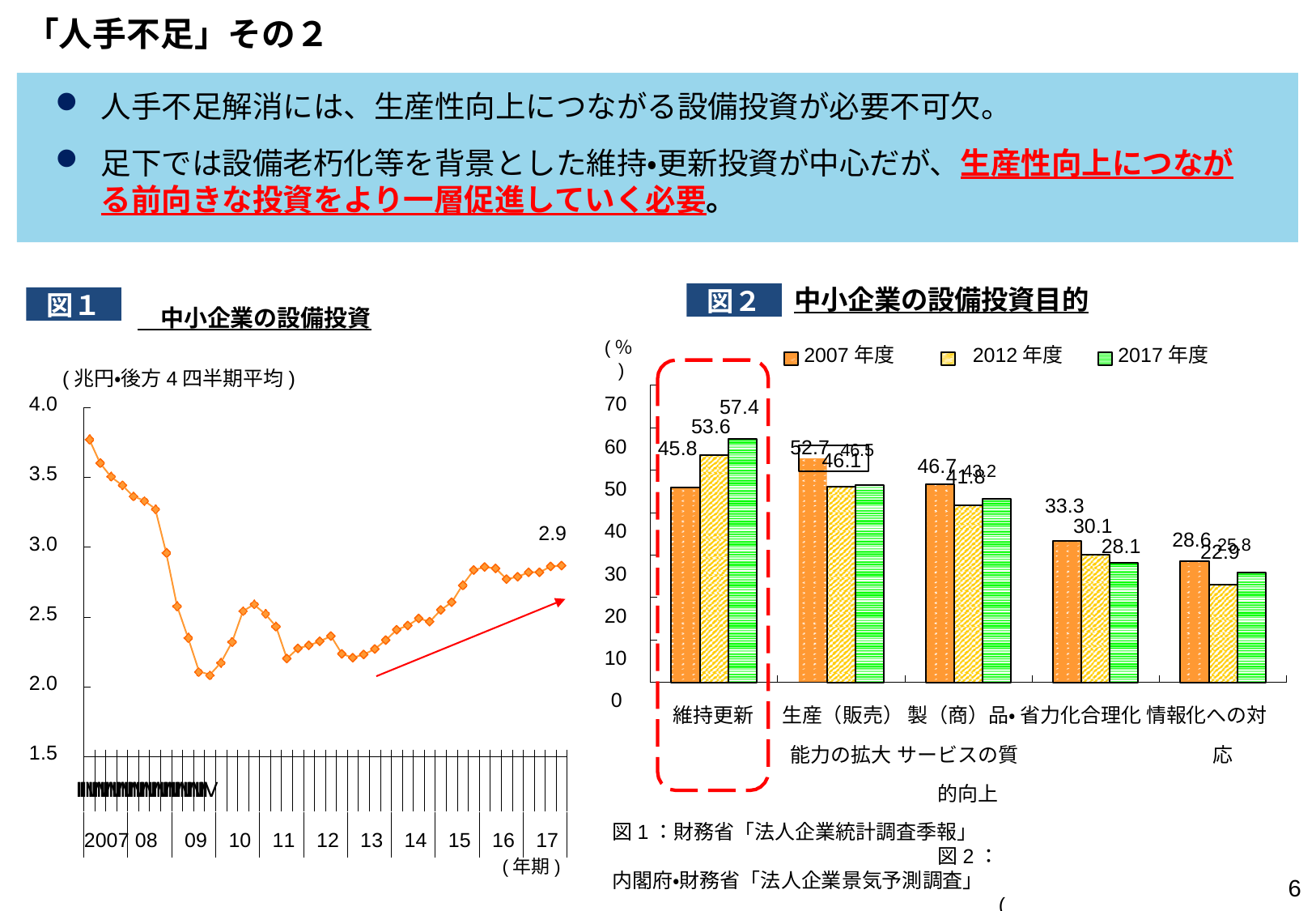

# 「人手不足」その２
人手不足解消には、生産性向上につながる設備投資が必要不可欠。
足下では設備老朽化等を背景とした維持・更新投資が中心だが、生産性向上につなが る前向きな投資をより一層促進していく必要。

中小企業の設備投資目的
2007年度	2012年度
図２
　中小企業の設備投資
(兆円・後方4四半期平均)
図１
(％)
70
60
50
40
30
20
10
0
2017年度

4.0
57.4

53.6
52.7 46.5

45.8

46.7 43.2
46.1

3.5
41.8

33.3

30.1

28.6 25.8
2.9
3.0
28.1
22.9

2.5

2.0

維持更新	生産（販売） 製（商）品・ 省力化合理化 情報化への対
1.5
能力の拡大 サービスの質
的向上 図1：財務省「法人企業統計調査季報」
図2：内閣府・財務省「法人企業景気予測調査」
(注)2017年度の上位5項目を抜粋している。
応

ⅠⅡⅢⅣⅠⅡⅢⅣⅠⅡⅢⅣⅠⅡⅢⅣⅠⅡⅢⅣⅠⅡⅢⅣⅠⅡⅢⅣⅠⅡⅢⅣⅠⅡⅢⅣⅠⅡⅢⅣⅠⅡⅢⅣ
2007 08	09	10	11	12	13	14	15	16	17
(年期)

6